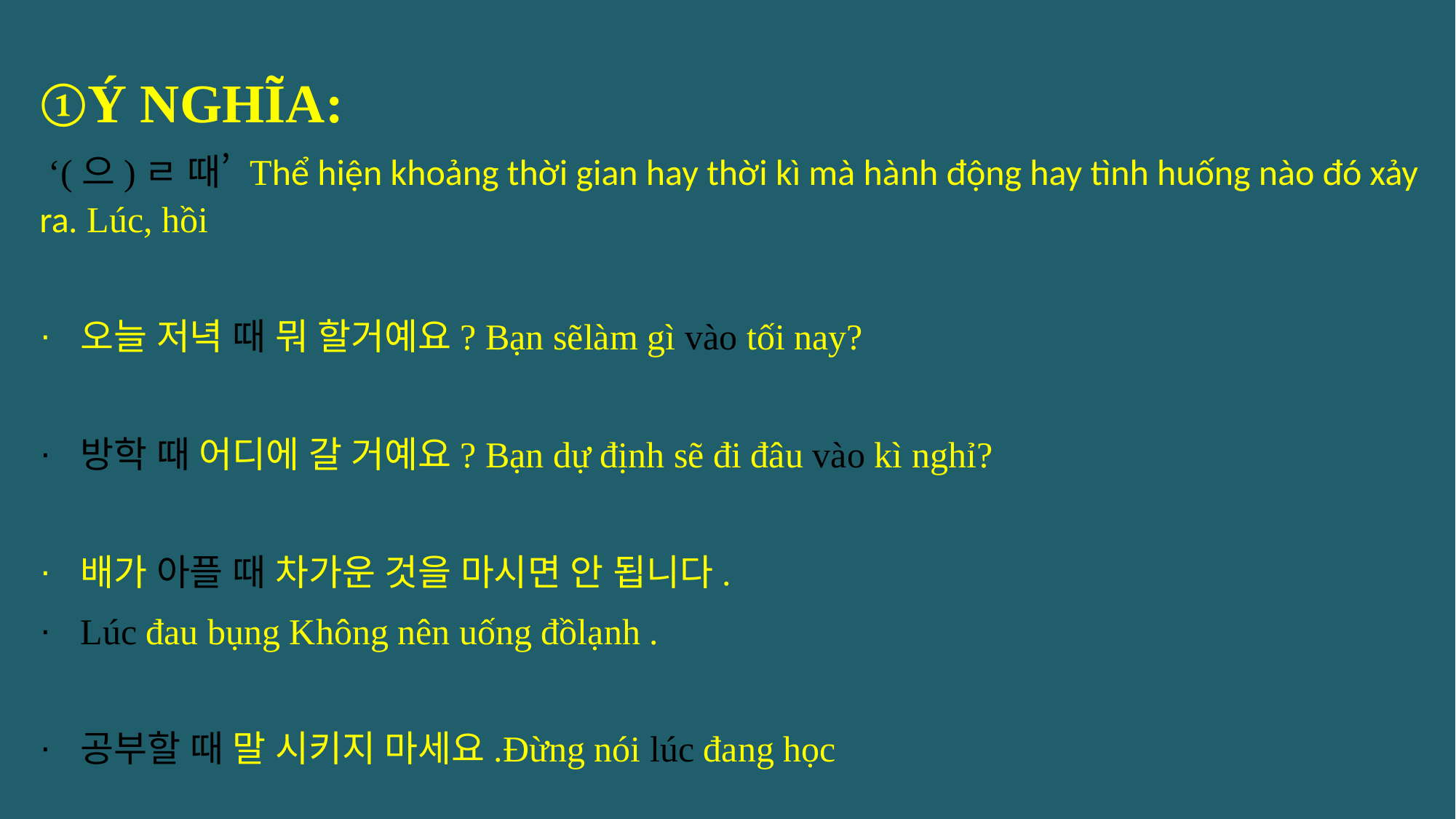

Ý NGHĨA:
 ‘(으)ㄹ 때’ Thể hiện khoảng thời gian hay thời kì mà hành động hay tình huống nào đó xảy ra. Lúc, hồi

오늘 저녁 때 뭐 할거예요? Bạn sẽlàm gì vào tối nay?

방학 때 어디에 갈 거예요? Bạn dự định sẽ đi đâu vào kì nghỉ?

배가 아플 때 차가운 것을 마시면 안 됩니다.
Lúc đau bụng Không nên uống đồlạnh .

공부할 때 말 시키지 마세요.Đừng nói lúc đang học